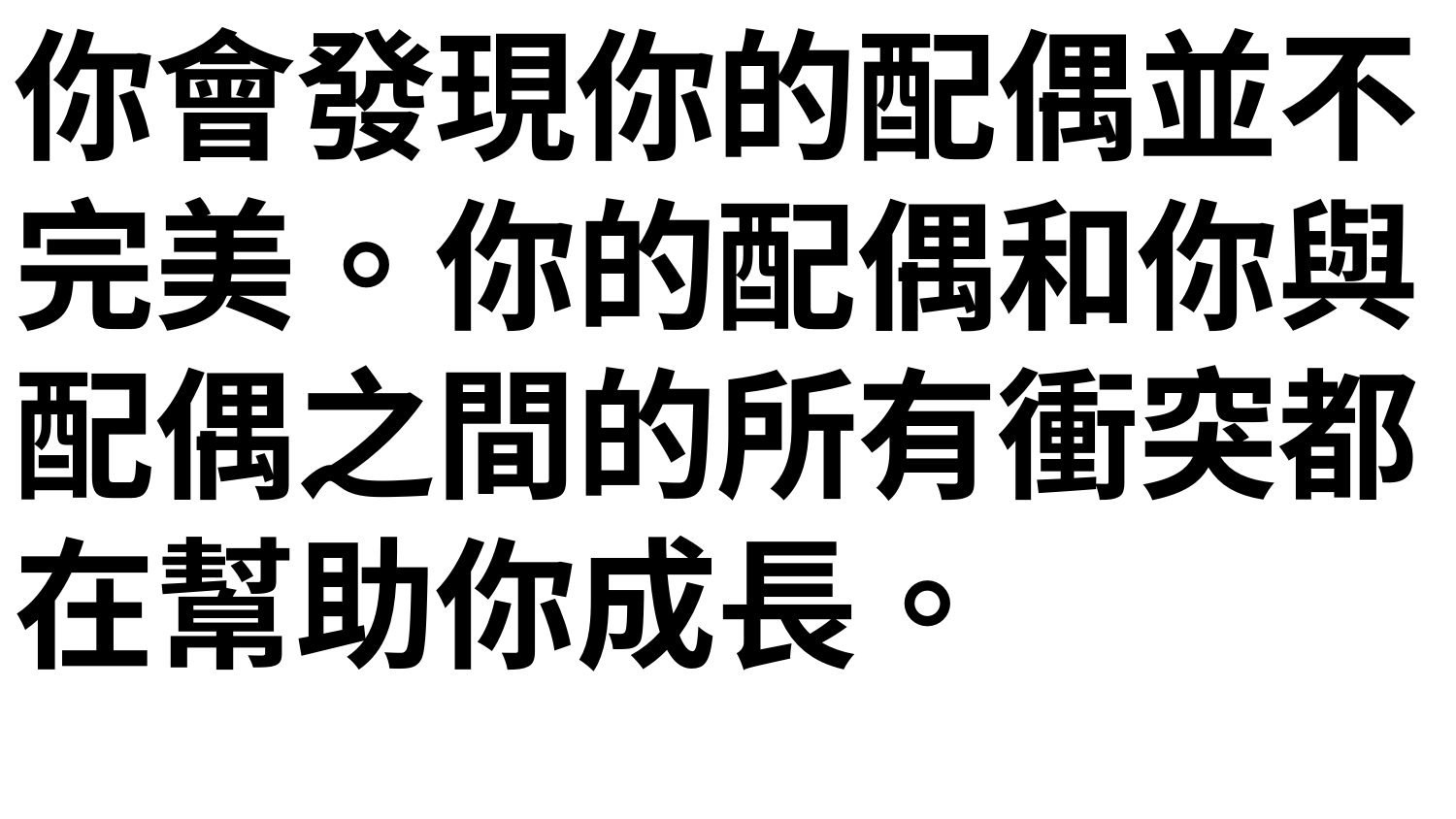

你會發現你的配偶並不完美。你的配偶和你與配偶之間的所有衝突都在幫助你成長。